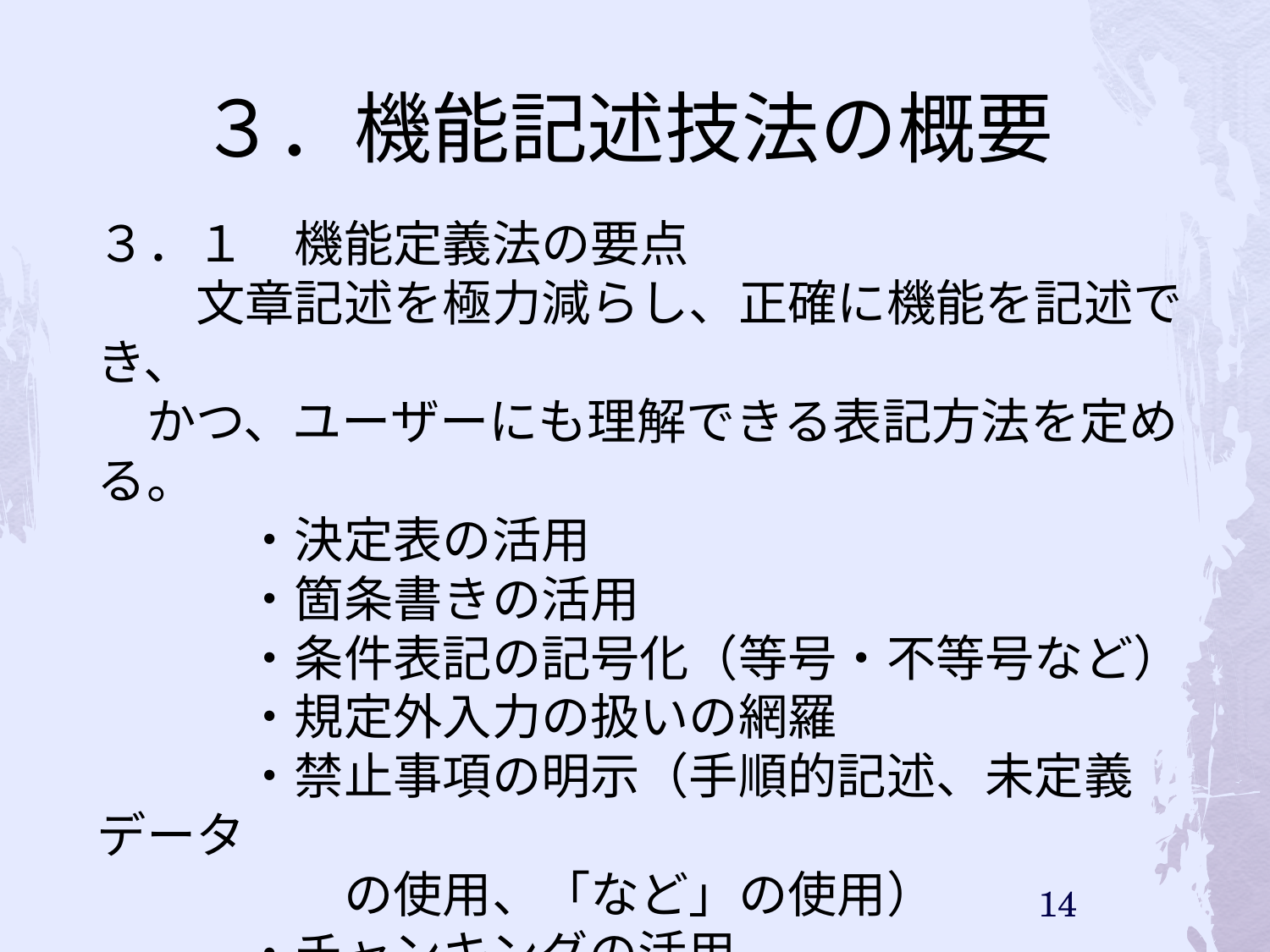

# ３．機能記述技法の概要
３．１　機能定義法の要点
　　文章記述を極力減らし、正確に機能を記述でき、
　かつ、ユーザーにも理解できる表記方法を定める。
　　　・決定表の活用
　　　・箇条書きの活用
　　　・条件表記の記号化（等号・不等号など）
　　　・規定外入力の扱いの網羅
　　　・禁止事項の明示（手順的記述、未定義データ
　　　　　の使用、「など」の使用）
　　　・チャンキングの活用
14